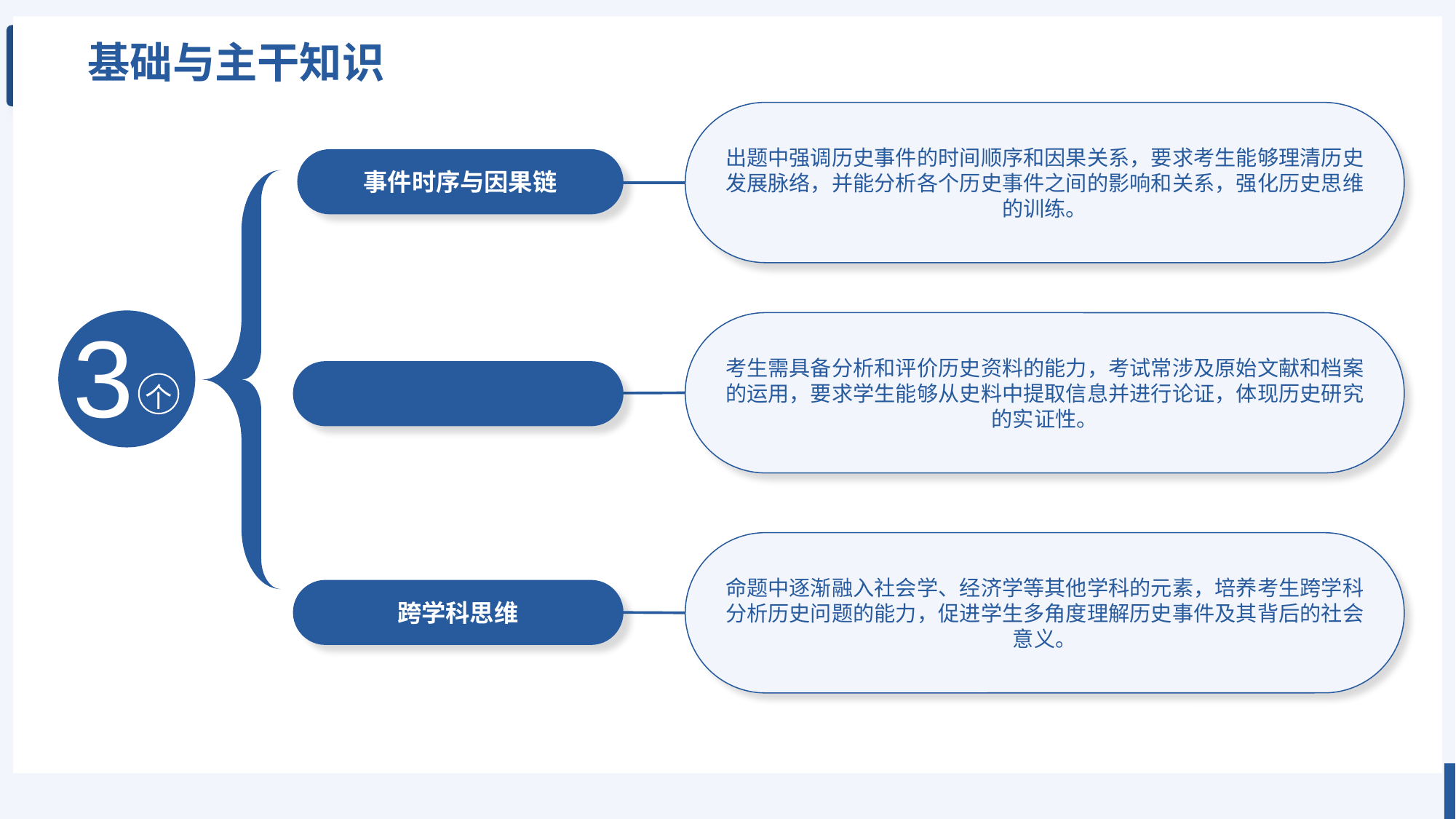

基础与主干知识
3
出题中强调历史事件的时间顺序和因果关系，要求考生能够理清历史发展脉络，并能分析各个历史事件之间的影响和关系，强化历史思维的训练。
事件时序与因果链

3

考生需具备分析和评价历史资料的能力，考试常涉及原始文献和档案的运用，要求学生能够从史料中提取信息并进行论证，体现历史研究的实证性。
史料实证能力

个
命题中逐渐融入社会学、经济学等其他学科的元素，培养考生跨学科分析历史问题的能力，促进学生多角度理解历史事件及其背后的社会意义。
跨学科思维